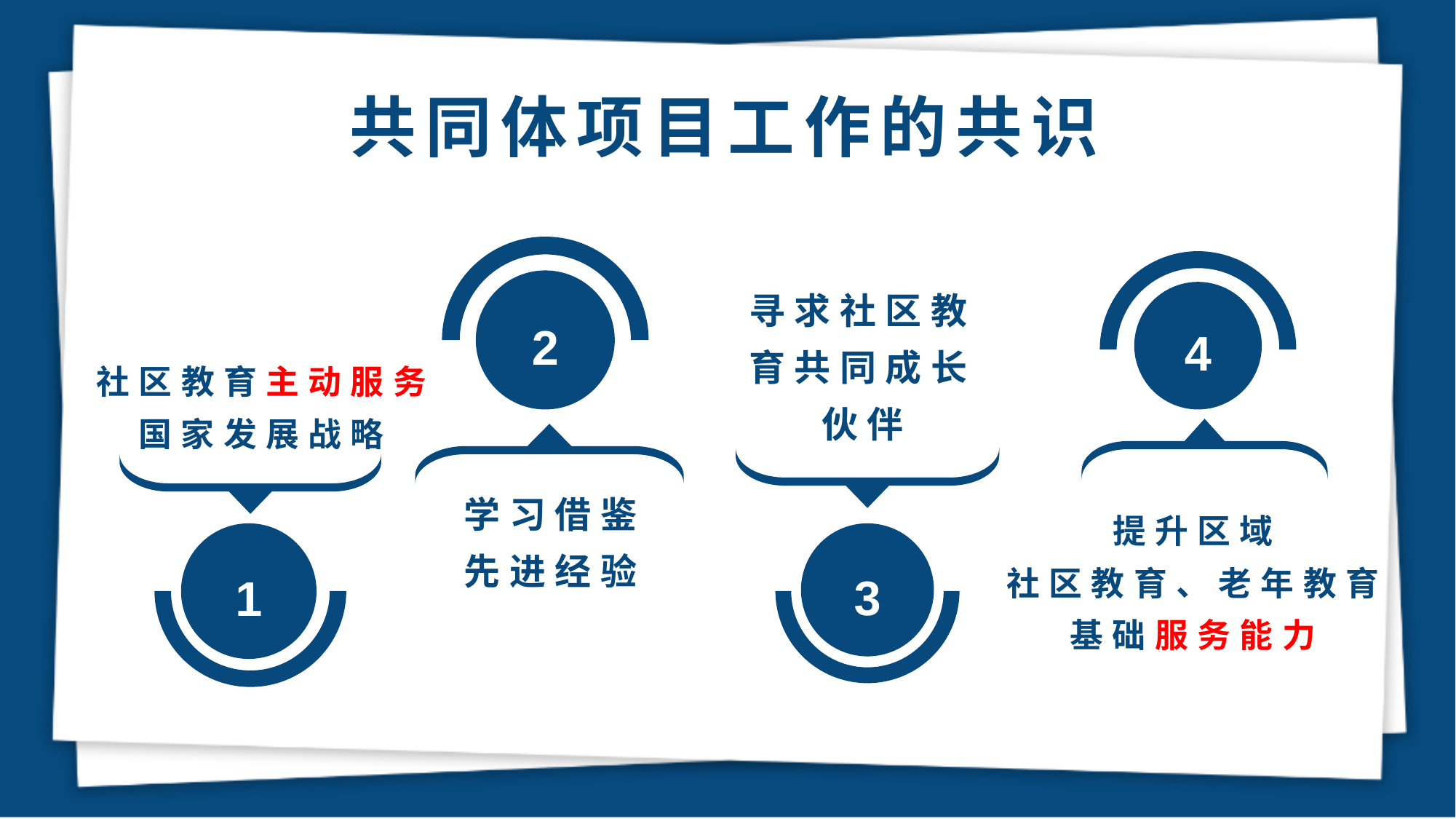

共同体项目工作的共识

寻求社区教育共同成长伙伴
2
4

社区教育主动服务
国家发展战略

学习借鉴
先进经验

提升区域
社区教育、老年教育
基础服务能力

1
3